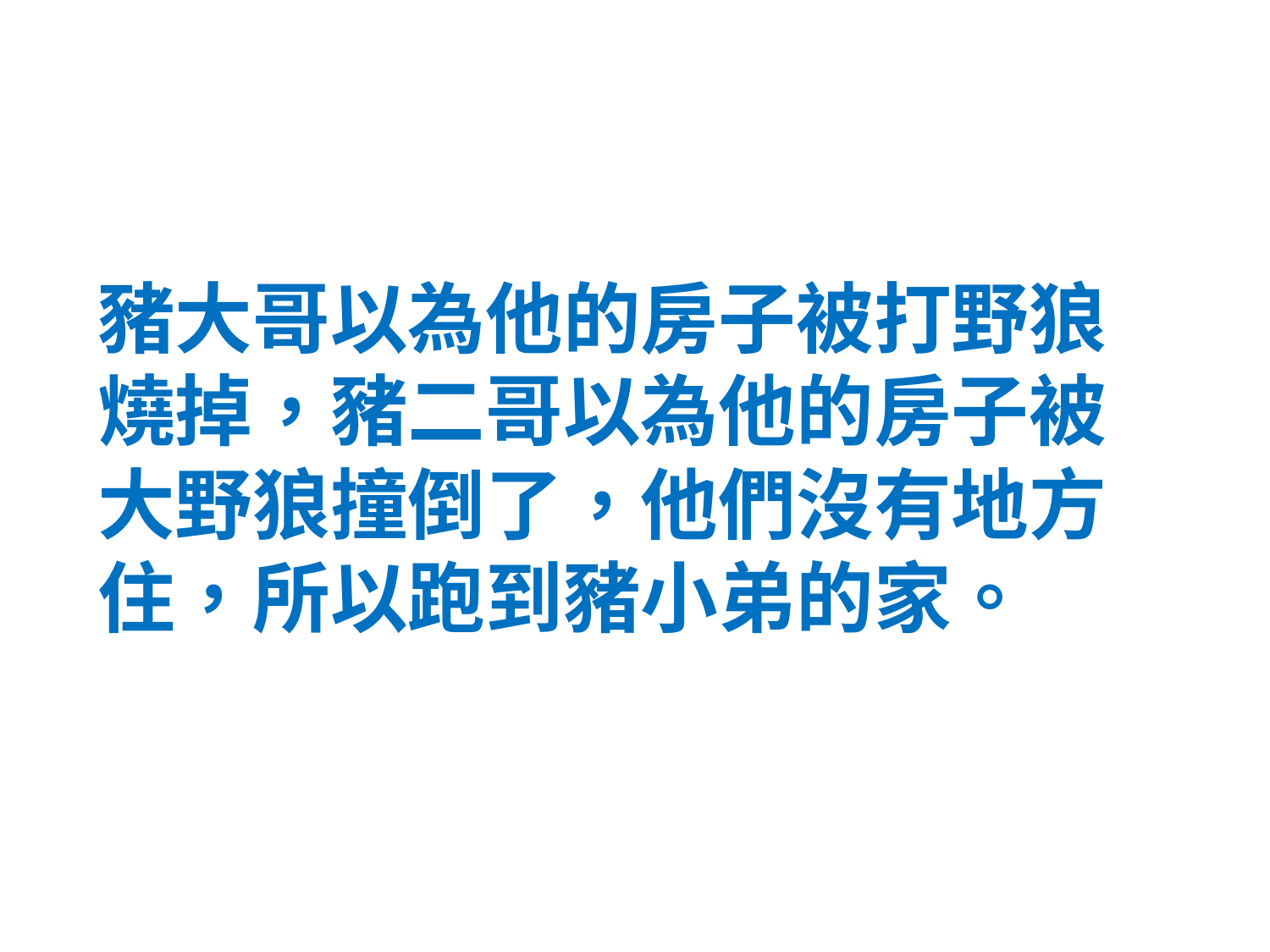

豬大哥以為他的房子被打野狼燒掉，豬二哥以為他的房子被大野狼撞倒了，他們沒有地方住，所以跑到豬小弟的家。